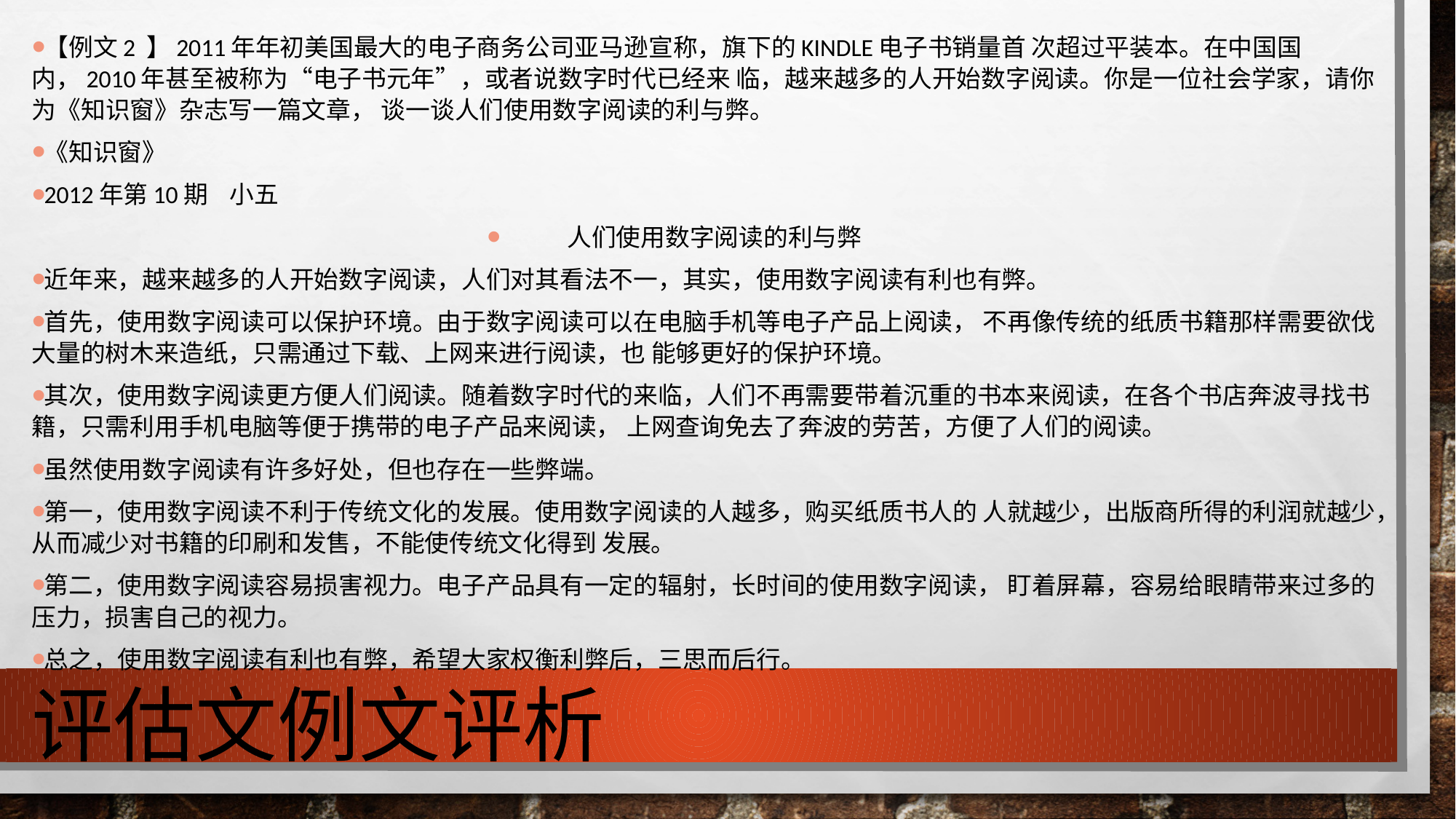

【例文2 】2011年年初美国最大的电子商务公司亚马逊宣称，旗下的Kindle电子书销量首 次超过平装本。在中国国内，2010年甚至被称为“电子书元年”，或者说数字时代已经来 临，越来越多的人开始数字阅读。你是一位社会学家，请你为《知识窗》杂志写一篇文章， 谈一谈人们使用数字阅读的利与弊。
《知识窗》
2012年第10期    小五
人们使用数字阅读的利与弊
近年来，越来越多的人开始数字阅读，人们对其看法不一，其实，使用数字阅读有利也有弊。
首先，使用数字阅读可以保护环境。由于数字阅读可以在电脑手机等电子产品上阅读， 不再像传统的纸质书籍那样需要欲伐大量的树木来造纸，只需通过下载、上网来进行阅读，也 能够更好的保护环境。
其次，使用数字阅读更方便人们阅读。随着数字时代的来临，人们不再需要带着沉重的书本来阅读，在各个书店奔波寻找书籍，只需利用手机电脑等便于携带的电子产品来阅读， 上网查询免去了奔波的劳苦，方便了人们的阅读。
虽然使用数字阅读有许多好处，但也存在一些弊端。
第一，使用数字阅读不利于传统文化的发展。使用数字阅读的人越多，购买纸质书人的 人就越少，出版商所得的利润就越少，从而减少对书籍的印刷和发售，不能使传统文化得到 发展。
第二，使用数字阅读容易损害视力。电子产品具有一定的辐射，长时间的使用数字阅读， 盯着屏幕，容易给眼睛带来过多的压力，损害自己的视力。
总之，使用数字阅读有利也有弊，希望大家权衡利弊后，三思而后行。
# 评估文例文评析